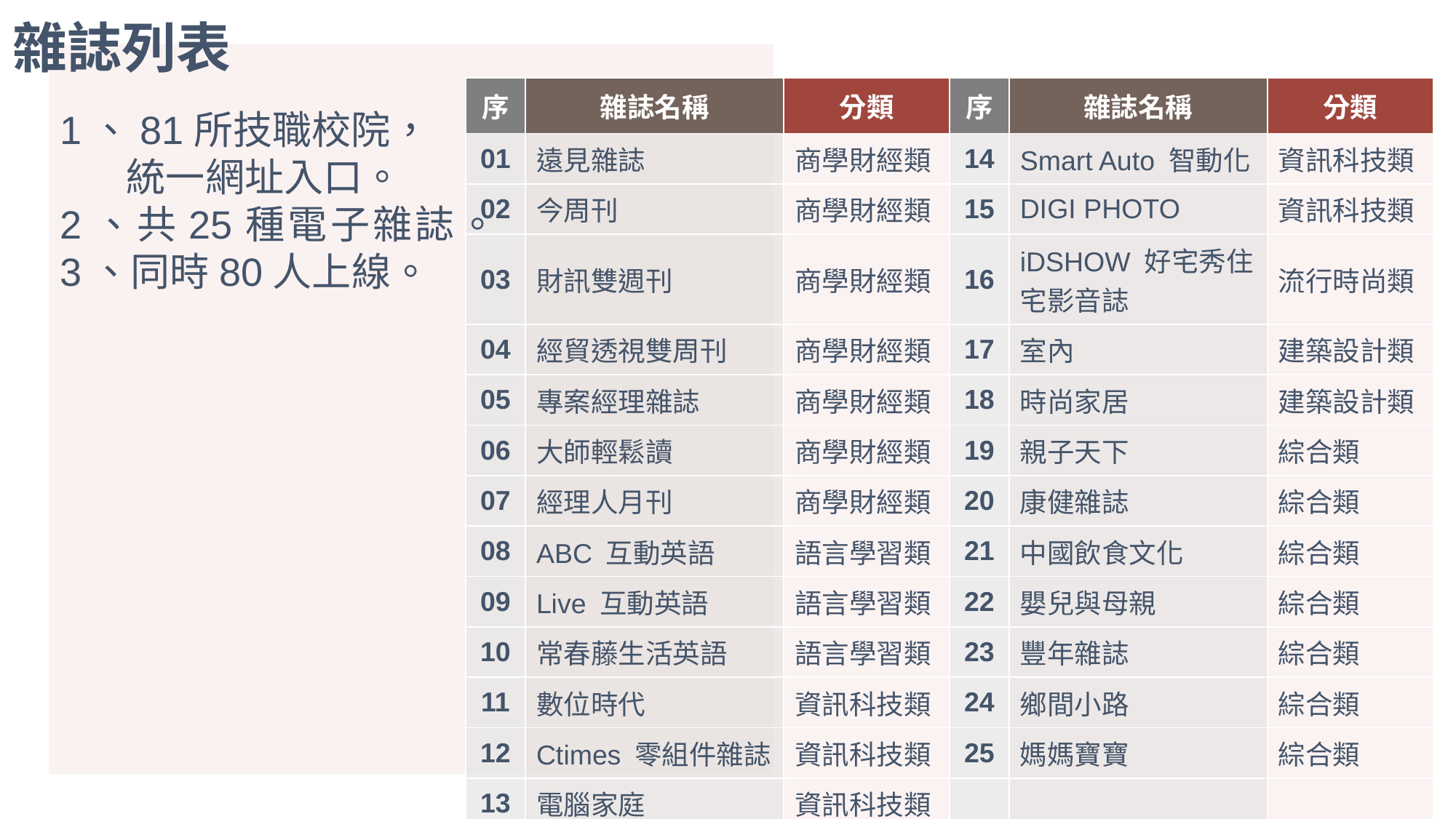

# 雜誌列表

| 序 | 雜誌名稱 | 分類 | 序 | 雜誌名稱 | 分類 |
| --- | --- | --- | --- | --- | --- |
| 01 | 遠見雜誌 | 商學財經類 | 14 | Smart Auto 智動化 | 資訊科技類 |
| 02 | 今周刊 | 商學財經類 | 15 | DIGI PHOTO | 資訊科技類 |
| 03 | 財訊雙週刊 | 商學財經類 | 16 | iDSHOW 好宅秀住宅影音誌 | 流行時尚類 |
| 04 | 經貿透視雙周刊 | 商學財經類 | 17 | 室內 | 建築設計類 |
| 05 | 專案經理雜誌 | 商學財經類 | 18 | 時尚家居 | 建築設計類 |
| 06 | 大師輕鬆讀 | 商學財經類 | 19 | 親子天下 | 綜合類 |
| 07 | 經理人月刊 | 商學財經類 | 20 | 康健雜誌 | 綜合類 |
| 08 | ABC 互動英語 | 語言學習類 | 21 | 中國飲食文化 | 綜合類 |
| 09 | Live 互動英語 | 語言學習類 | 22 | 嬰兒與母親 | 綜合類 |
| 10 | 常春藤生活英語 | 語言學習類 | 23 | 豐年雜誌 | 綜合類 |
| 11 | 數位時代 | 資訊科技類 | 24 | 鄉間小路 | 綜合類 |
| 12 | Ctimes 零組件雜誌 | 資訊科技類 | 25 | 媽媽寶寶 | 綜合類 |
| 13 | 電腦家庭 | 資訊科技類 |  |  |  |
1、81所技職校院，
  　統一網址入口。
2、共25種電子雜誌。
3、同時80人上線。